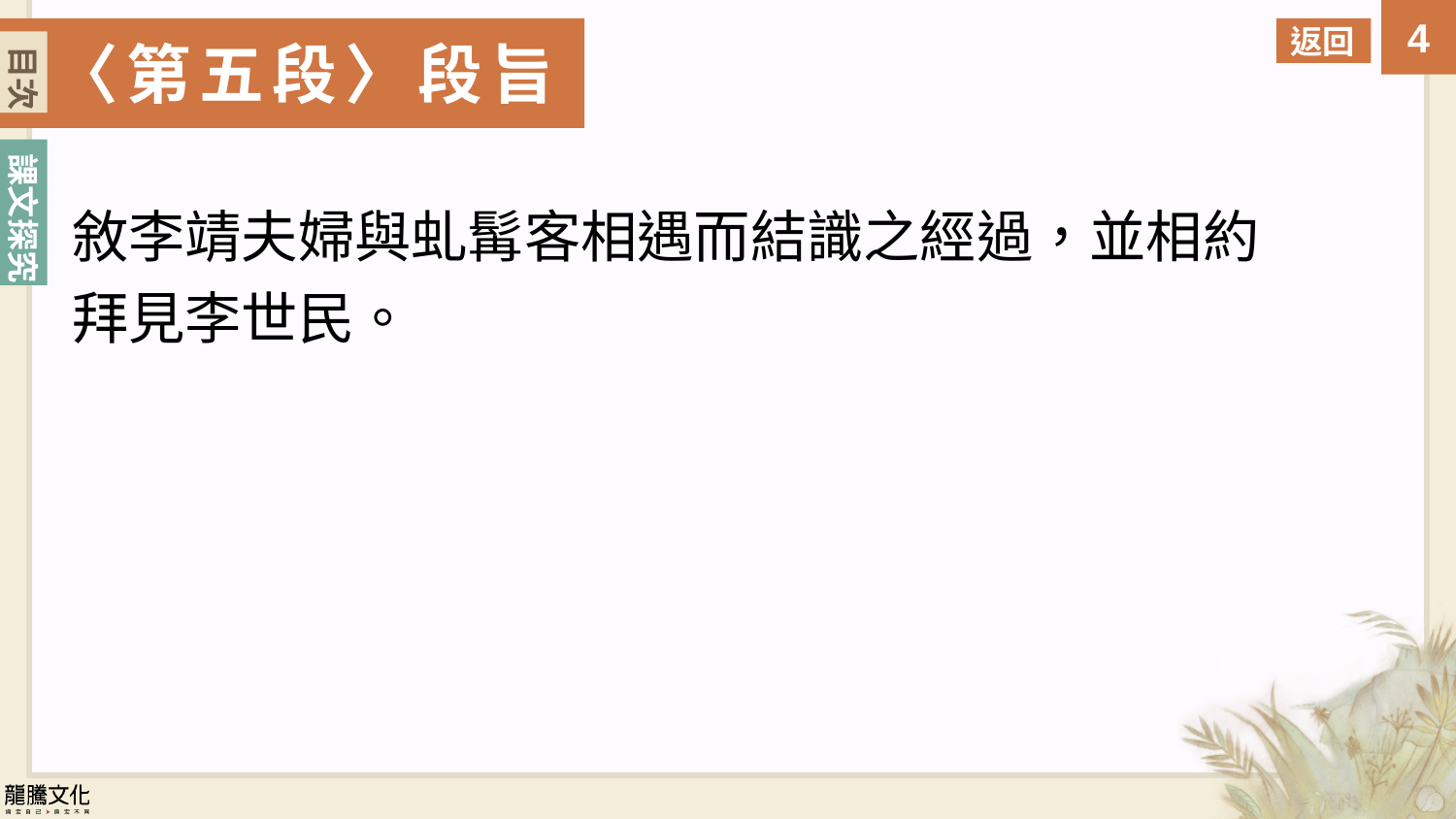

返回
〈第五段〉段旨
目次
敘李靖夫婦與虬髯客相遇而結識之經過，並相約
拜見李世民。